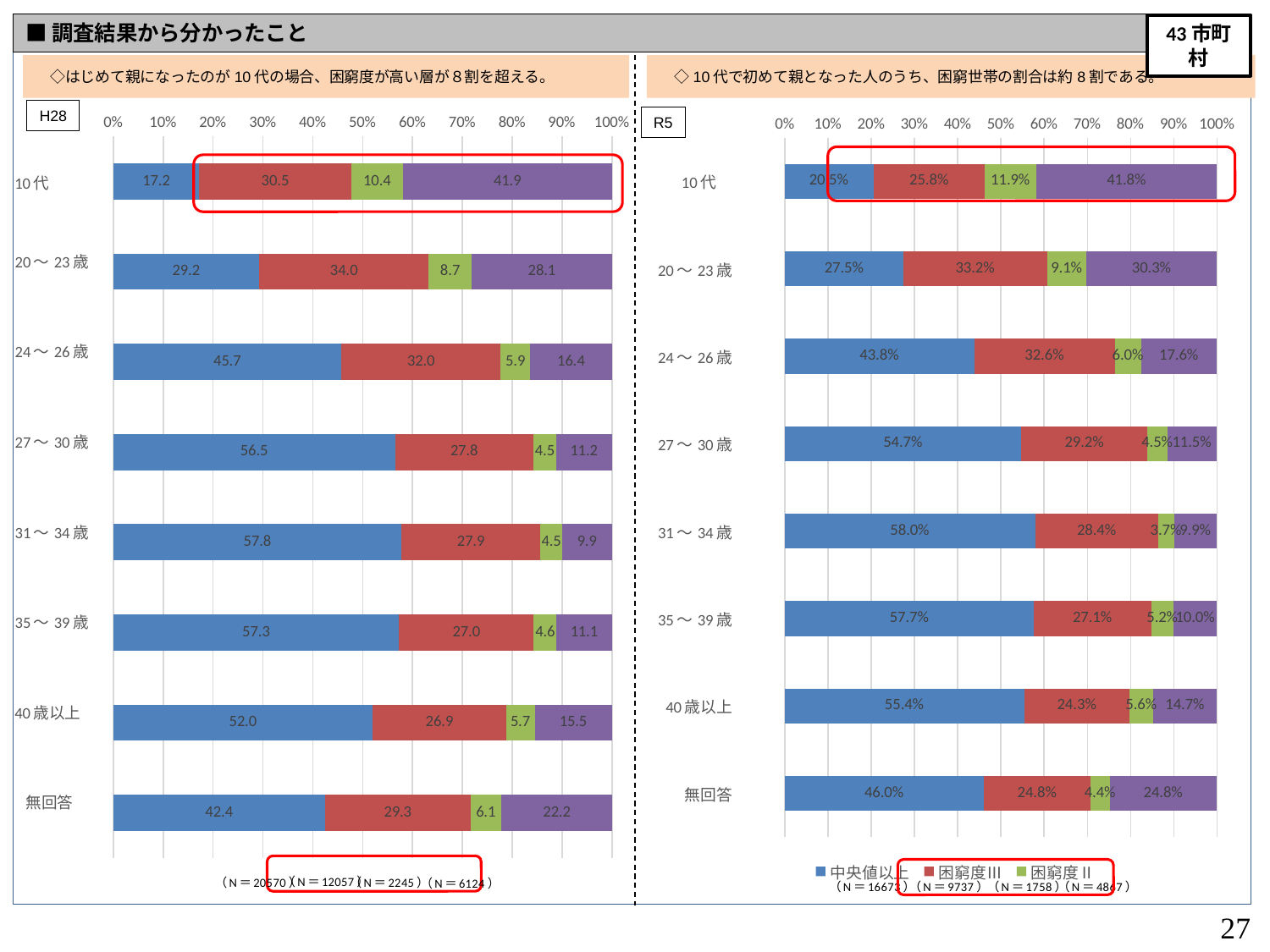

■調査結果から分かったこと
43市町村

　◇はじめて親になったのが10代の場合、困窮度が高い層が８割を超える。
　◇10代で初めて親となった人のうち、困窮世帯の割合は約8割である。

### Chart

| Category | 中央値以上 | 困窮度Ⅲ | 困窮度Ⅱ | 困窮度Ⅰ |
|---|---|---|---|---|
| 10代                 | 17.2 | 30.5 | 10.4 | 41.9 |
| 20～23歳             | 29.2 | 34.0 | 8.7 | 28.1 |
| 24～26歳             | 45.7 | 32.0 | 5.9 | 16.4 |
| 27～30歳             | 56.5 | 27.8 | 4.5 | 11.2 |
| 31～34歳             | 57.8 | 27.9 | 4.5 | 9.9 |
| 35～39歳             | 57.3 | 27.0 | 4.6 | 11.1 |
| 40歳以上             | 52.0 | 26.9 | 5.7 | 15.5 |
|   無回答             | 42.4 | 29.3 | 6.1 | 22.2 |
H28

### Chart

| Category | 中央値以上 | 困窮度Ⅲ | 困窮度Ⅱ | 困窮度Ⅰ |
|---|---|---|---|---|
| 10代                 | 0.20474406991260924 | 0.25842696629213485 | 0.11860174781523096 | 0.418227215980025 |
| 20～23歳             | 0.27466749149396846 | 0.33219919579338075 | 0.09062789978348283 | 0.30250541292916794 |
| 24～26歳             | 0.4380642831347057 | 0.3261105092091008 | 0.060310581437342 | 0.17551462621885158 |
| 27～30歳             | 0.5472679965307893 | 0.29218463910571457 | 0.04529247374000193 | 0.11525489062349427 |
| 31～34歳             | 0.5795209732606768 | 0.2842478773286022 | 0.037130908630084905 | 0.09910024078063617 |
| 35～39歳             | 0.5766917293233083 | 0.27092731829573935 | 0.05238095238095238 | 0.1 |
| 40歳以上             | 0.5542427497314716 | 0.24274973147153597 | 0.055853920515574654 | 0.14715359828141783 |
|   無回答             | 0.45985401459854014 | 0.24817518248175183 | 0.043795620437956206 | 0.24817518248175183 |

R5
27